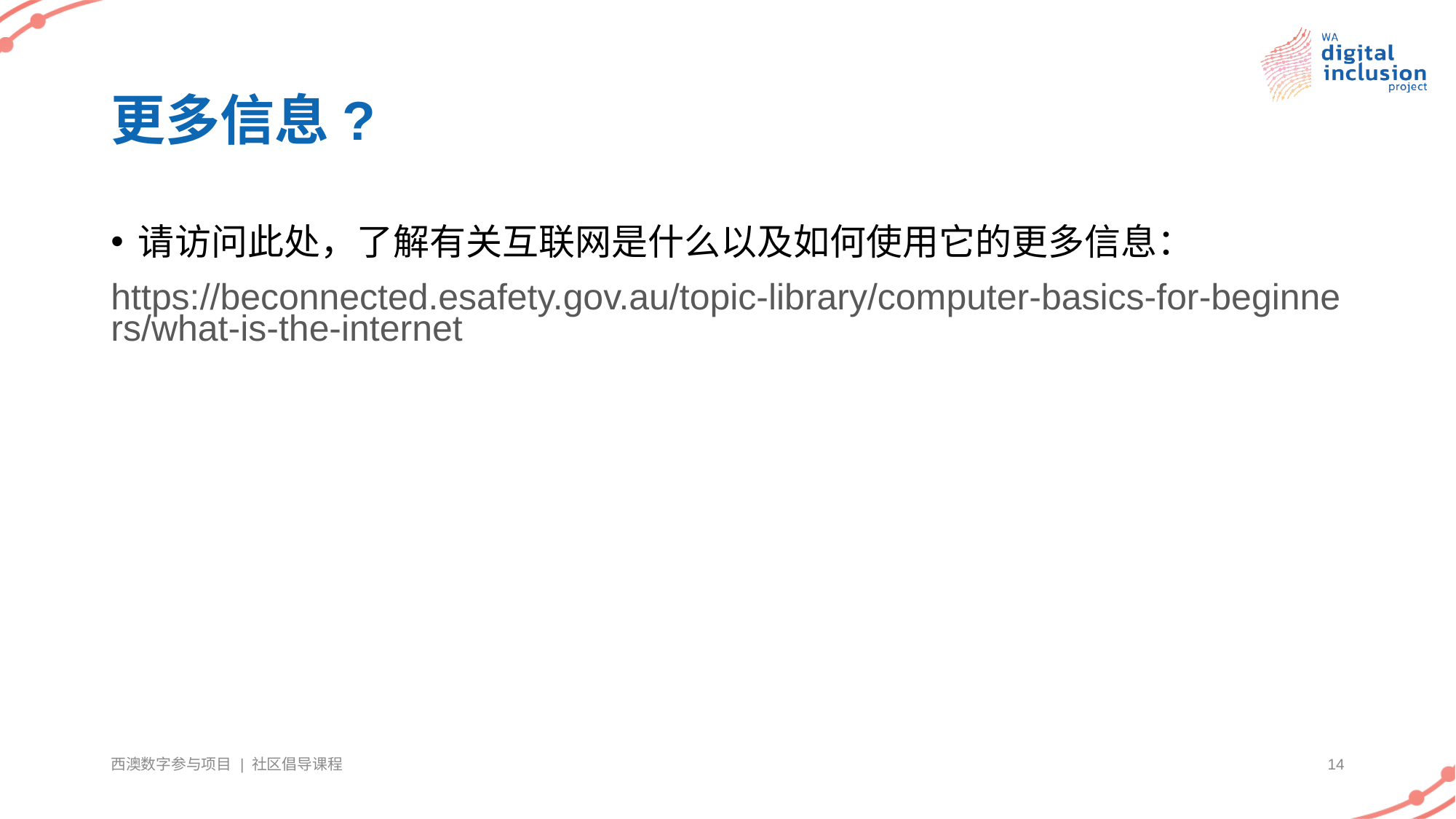

# 更多信息?
请访问此处，了解有关互联网是什么以及如何使用它的更多信息：
https://beconnected.esafety.gov.au/topic-library/computer-basics-for-beginners/what-is-the-internet
西澳数字参与项目 | 社区倡导课程
14